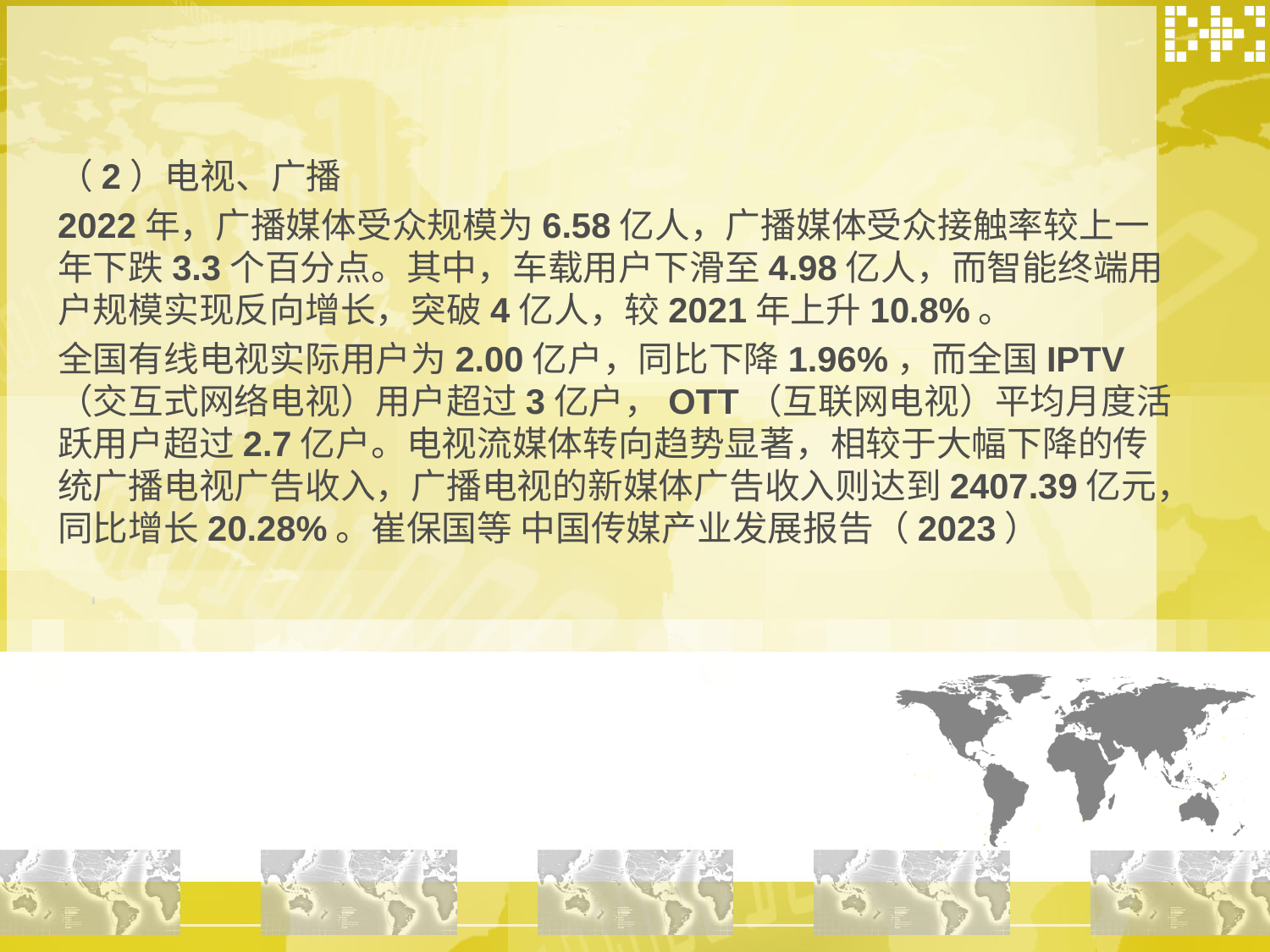

（2）电视、广播
2022年，广播媒体受众规模为6.58亿人，广播媒体受众接触率较上一年下跌3.3个百分点。其中，车载用户下滑至4.98亿人，而智能终端用户规模实现反向增长，突破4亿人，较2021年上升10.8%。
全国有线电视实际用户为2.00亿户，同比下降1.96%，而全国IPTV（交互式网络电视）用户超过3亿户，OTT（互联网电视）平均月度活跃用户超过2.7亿户。电视流媒体转向趋势显著，相较于大幅下降的传统广播电视广告收入，广播电视的新媒体广告收入则达到2407.39亿元，同比增长20.28%。崔保国等 中国传媒产业发展报告（2023）